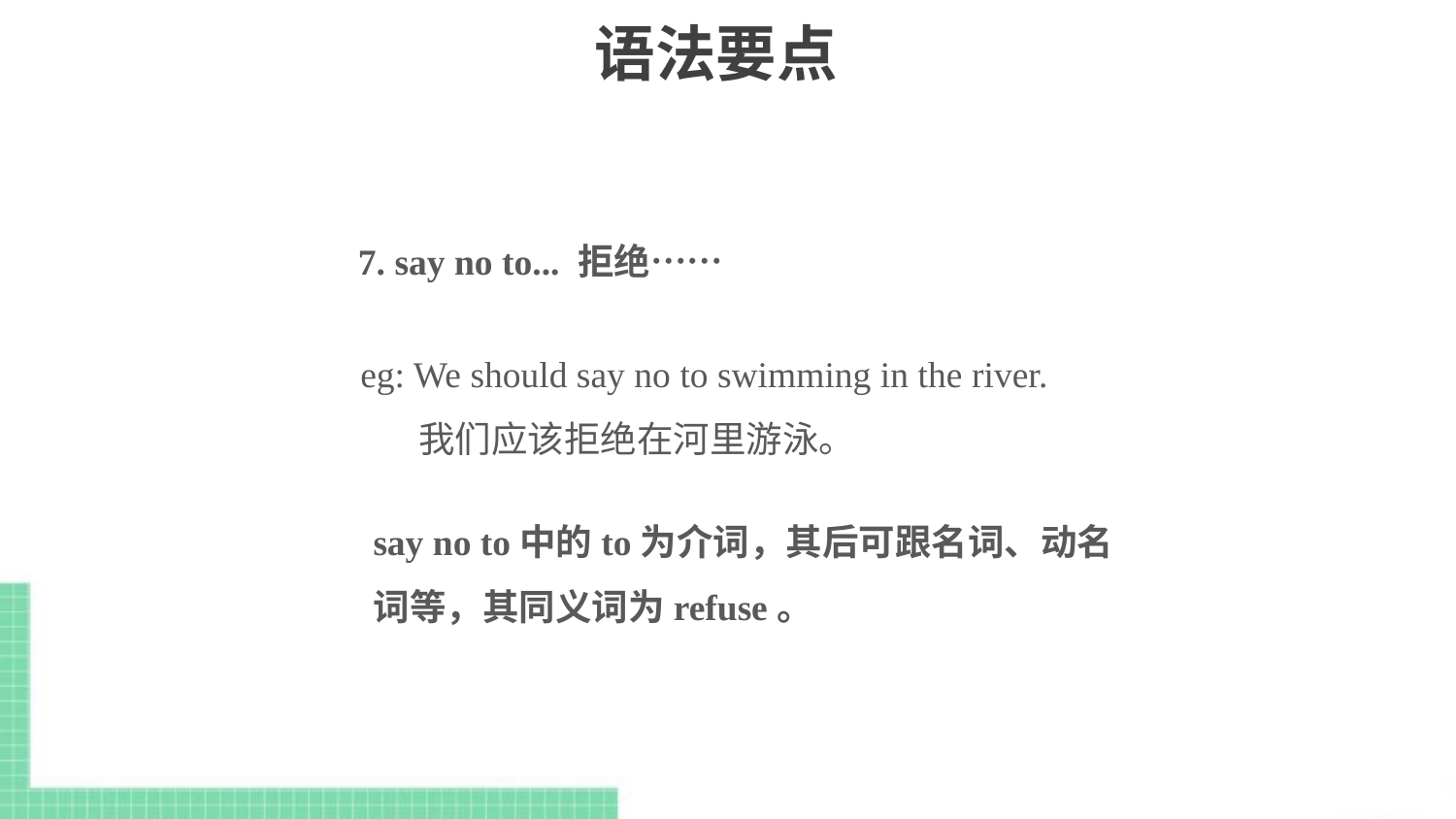

# 语法要点
7. say no to... 拒绝……
eg: We should say no to swimming in the river.
      我们应该拒绝在河里游泳。
say no to中的to为介词，其后可跟名词、动名词等，其同义词为refuse。